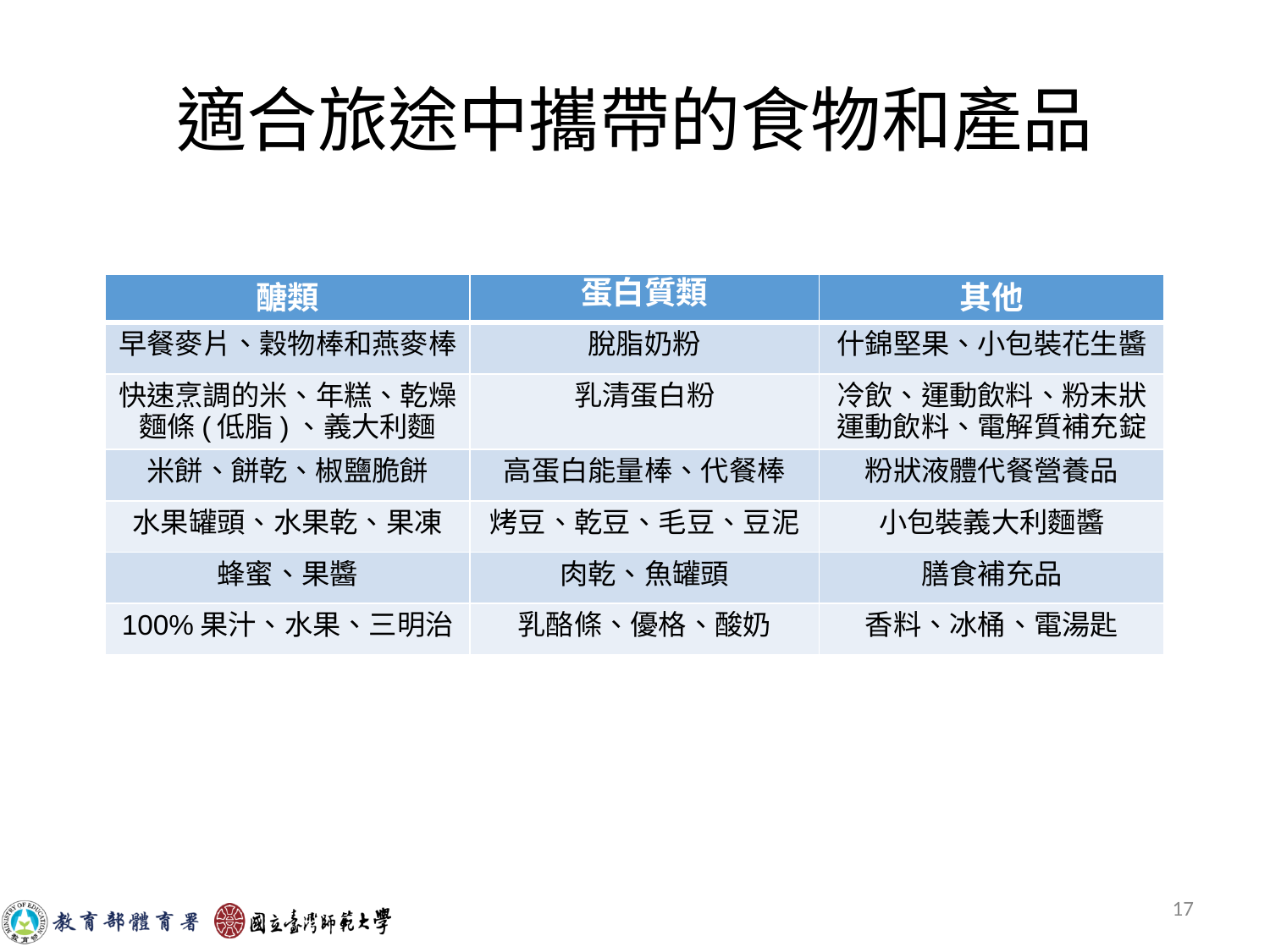

# 適合旅途中攜帶的食物和產品
| 醣類 | 蛋白質類 | 其他 |
| --- | --- | --- |
| 早餐麥片、穀物棒和燕麥棒 | 脫脂奶粉 | 什錦堅果、小包裝花生醬 |
| 快速烹調的米、年糕、乾燥麵條(低脂)、義大利麵 | 乳清蛋白粉 | 冷飲、運動飲料、粉末狀運動飲料、電解質補充錠 |
| 米餅、餅乾、椒鹽脆餅 | 高蛋白能量棒、代餐棒 | 粉狀液體代餐營養品 |
| 水果罐頭、水果乾、果凍 | 烤豆、乾豆、毛豆、豆泥 | 小包裝義大利麵醬 |
| 蜂蜜、果醬 | 肉乾、魚罐頭 | 膳食補充品 |
| 100%果汁、水果、三明治 | 乳酪條、優格、酸奶 | 香料、冰桶、電湯匙 |
17